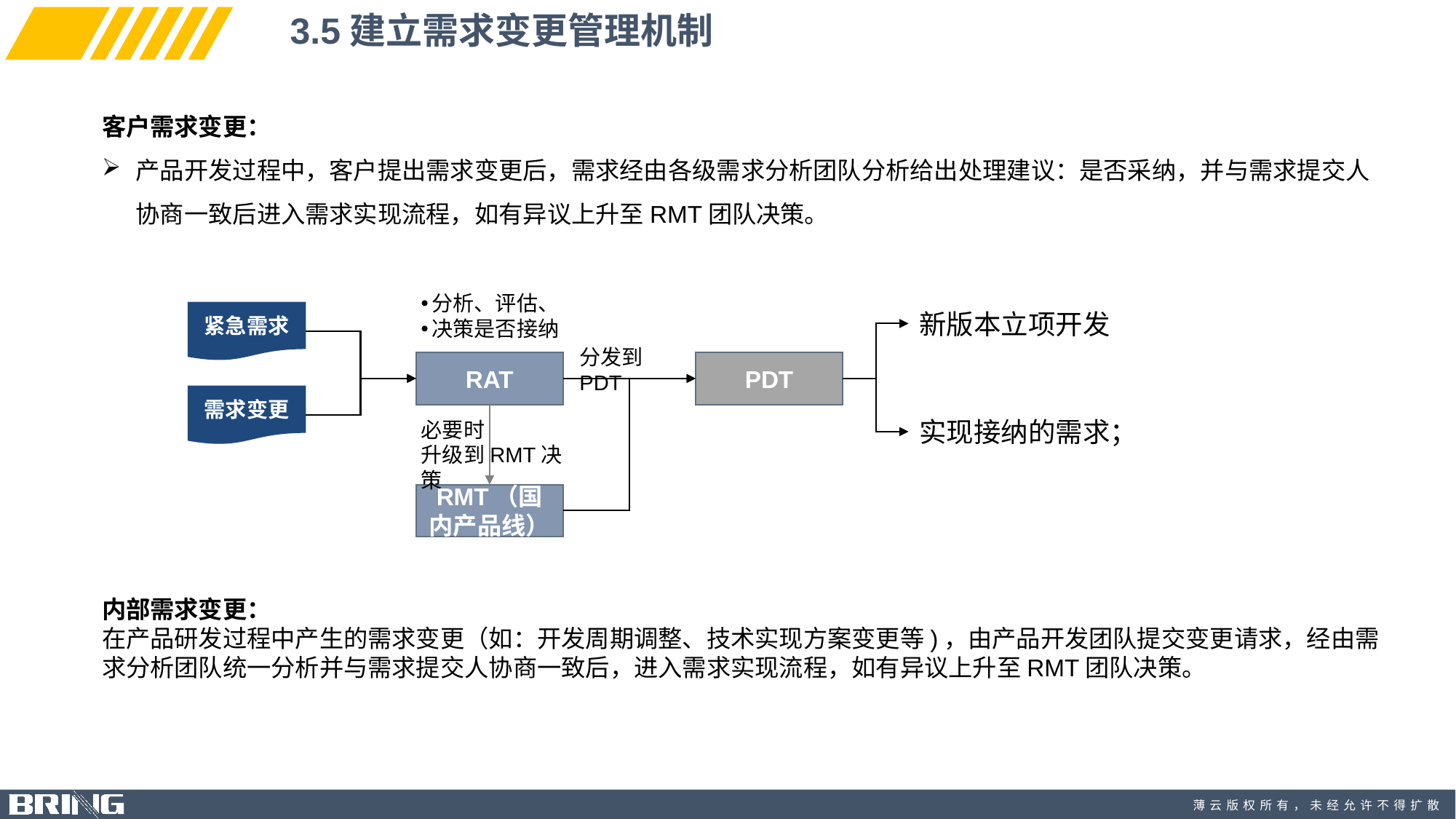

3.5建立需求变更管理机制
客户需求变更：
产品开发过程中，客户提出需求变更后，需求经由各级需求分析团队分析给出处理建议：是否采纳，并与需求提交人协商一致后进入需求实现流程，如有异议上升至RMT团队决策。
分析、评估、
决策是否接纳
紧急需求
新版本立项开发
分发到PDT
RAT
PDT
需求变更
实现接纳的需求；
必要时
升级到RMT决策
RMT（国内产品线）
内部需求变更：
在产品研发过程中产生的需求变更（如：开发周期调整、技术实现方案变更等)，由产品开发团队提交变更请求，经由需求分析团队统一分析并与需求提交人协商一致后，进入需求实现流程，如有异议上升至RMT团队决策。